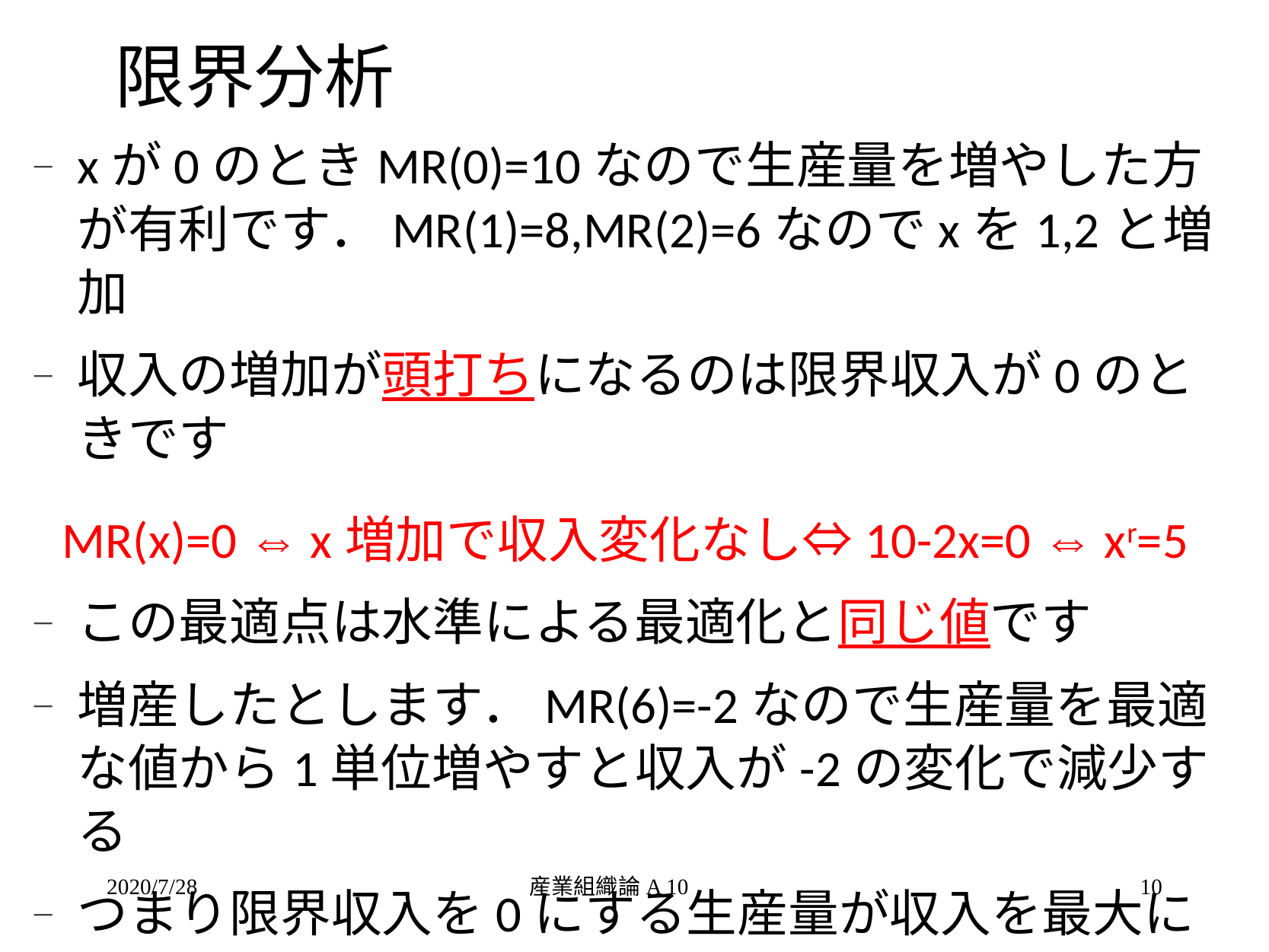

# 限界分析
xが0のときMR(0)=10なので生産量を増やした方が有利です．MR(1)=8,MR(2)=6なのでxを1,2と増加
収入の増加が頭打ちになるのは限界収入が0のときです
MR(x)=0 ⇔ x増加で収入変化なし⇔10-2x=0 ⇔ xr=5
この最適点は水準による最適化と同じ値です
増産したとします．MR(6)=-2なので生産量を最適な値から1単位増やすと収入が-2の変化で減少する
つまり限界収入を0にする生産量が収入を最大にする生産量です

2020/7/28
産業組織論A 10
10